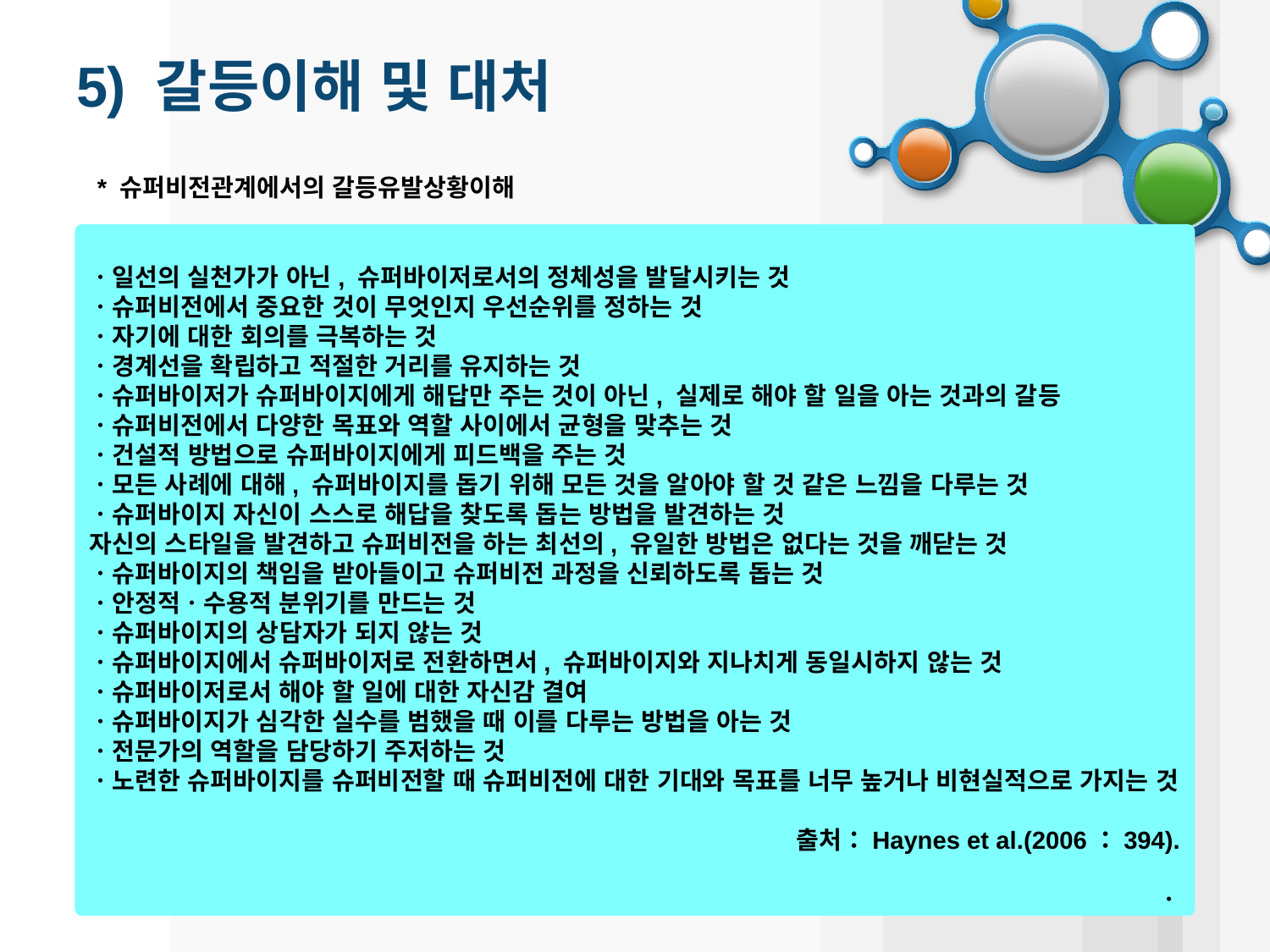

# 5) 갈등이해 및 대처
* 슈퍼비전관계에서의 갈등유발상황이해

ㆍ일선의 실천가가 아닌, 슈퍼바이저로서의 정체성을 발달시키는 것
ㆍ슈퍼비전에서 중요한 것이 무엇인지 우선순위를 정하는 것
ㆍ자기에 대한 회의를 극복하는 것
ㆍ경계선을 확립하고 적절한 거리를 유지하는 것
ㆍ슈퍼바이저가 슈퍼바이지에게 해답만 주는 것이 아닌, 실제로 해야 할 일을 아는 것과의 갈등
ㆍ슈퍼비전에서 다양한 목표와 역할 사이에서 균형을 맞추는 것
ㆍ건설적 방법으로 슈퍼바이지에게 피드백을 주는 것
ㆍ모든 사례에 대해, 슈퍼바이지를 돕기 위해 모든 것을 알아야 할 것 같은 느낌을 다루는 것
ㆍ슈퍼바이지 자신이 스스로 해답을 찾도록 돕는 방법을 발견하는 것
자신의 스타일을 발견하고 슈퍼비전을 하는 최선의, 유일한 방법은 없다는 것을 깨닫는 것
ㆍ슈퍼바이지의 책임을 받아들이고 슈퍼비전 과정을 신뢰하도록 돕는 것
ㆍ안정적ㆍ수용적 분위기를 만드는 것
ㆍ슈퍼바이지의 상담자가 되지 않는 것
ㆍ슈퍼바이지에서 슈퍼바이저로 전환하면서, 슈퍼바이지와 지나치게 동일시하지 않는 것
ㆍ슈퍼바이저로서 해야 할 일에 대한 자신감 결여
ㆍ슈퍼바이지가 심각한 실수를 범했을 때 이를 다루는 방법을 아는 것
ㆍ전문가의 역할을 담당하기 주저하는 것
ㆍ노련한 슈퍼바이지를 슈퍼비전할 때 슈퍼비전에 대한 기대와 목표를 너무 높거나 비현실적으로 가지는 것

출처：Haynes et al.(2006：394).

ㆍ